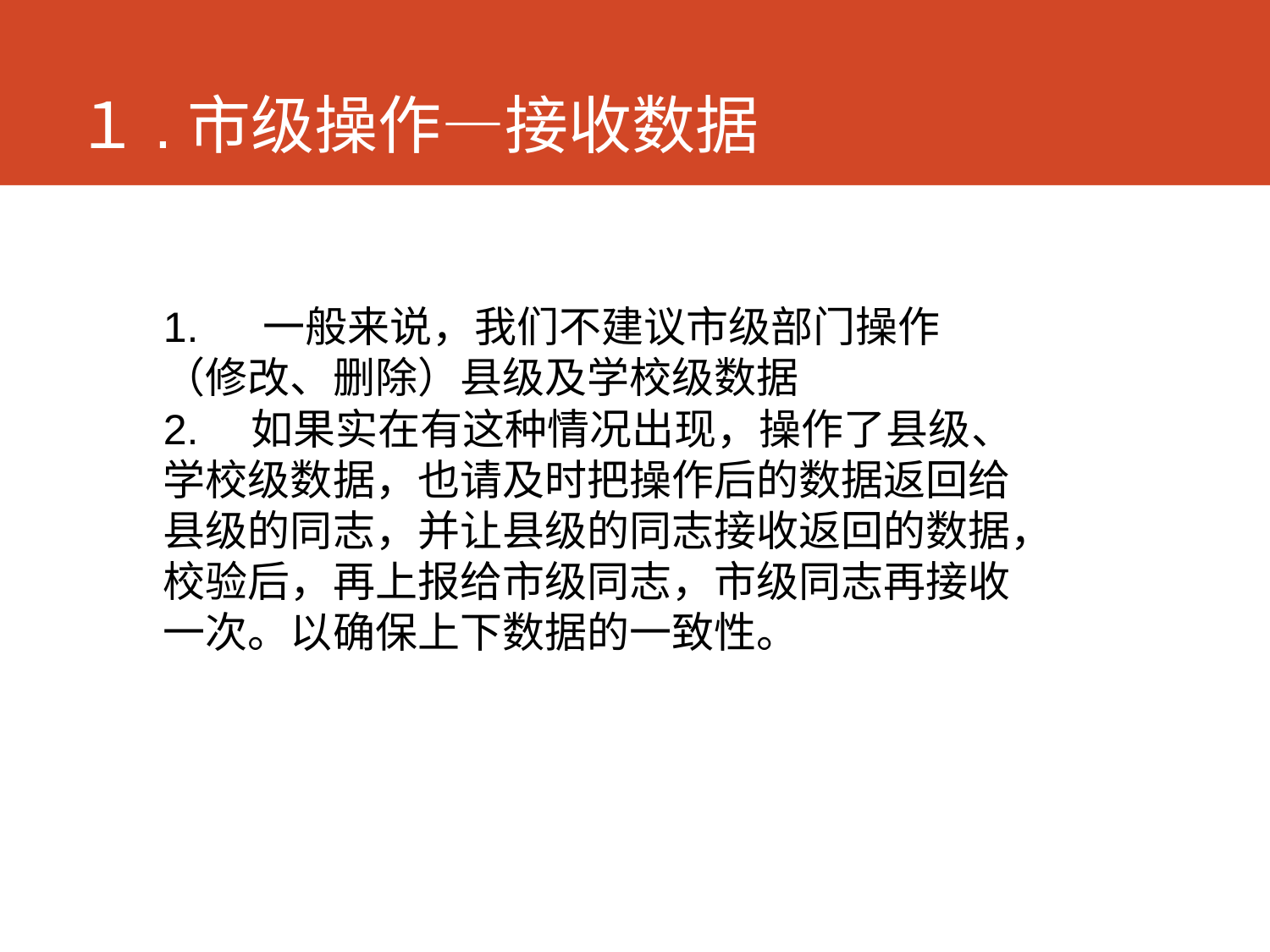

# １.市级操作—接收数据
1. 　一般来说，我们不建议市级部门操作（修改、删除）县级及学校级数据
2.　如果实在有这种情况出现，操作了县级、学校级数据，也请及时把操作后的数据返回给县级的同志，并让县级的同志接收返回的数据，校验后，再上报给市级同志，市级同志再接收一次。以确保上下数据的一致性。